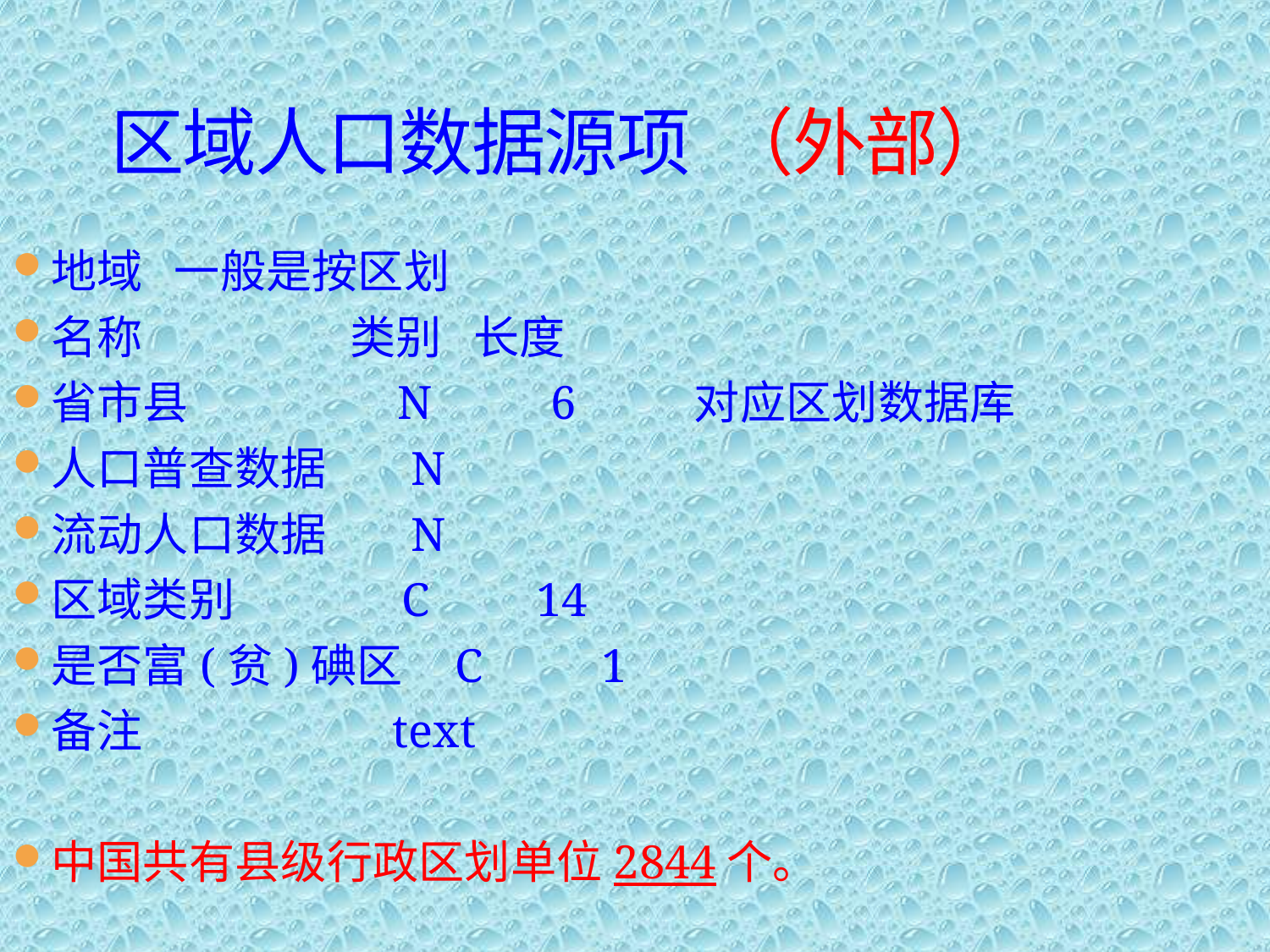

# 区域人口数据源项  （外部）
地域   一般是按区划
名称                    类别   长度
省市县                   N          6         对应区划数据库
人口普查数据       N
流动人口数据       N
区域类别               C         14
是否富(贫)碘区    C          1
备注                       text

中国共有县级行政区划单位2844个。